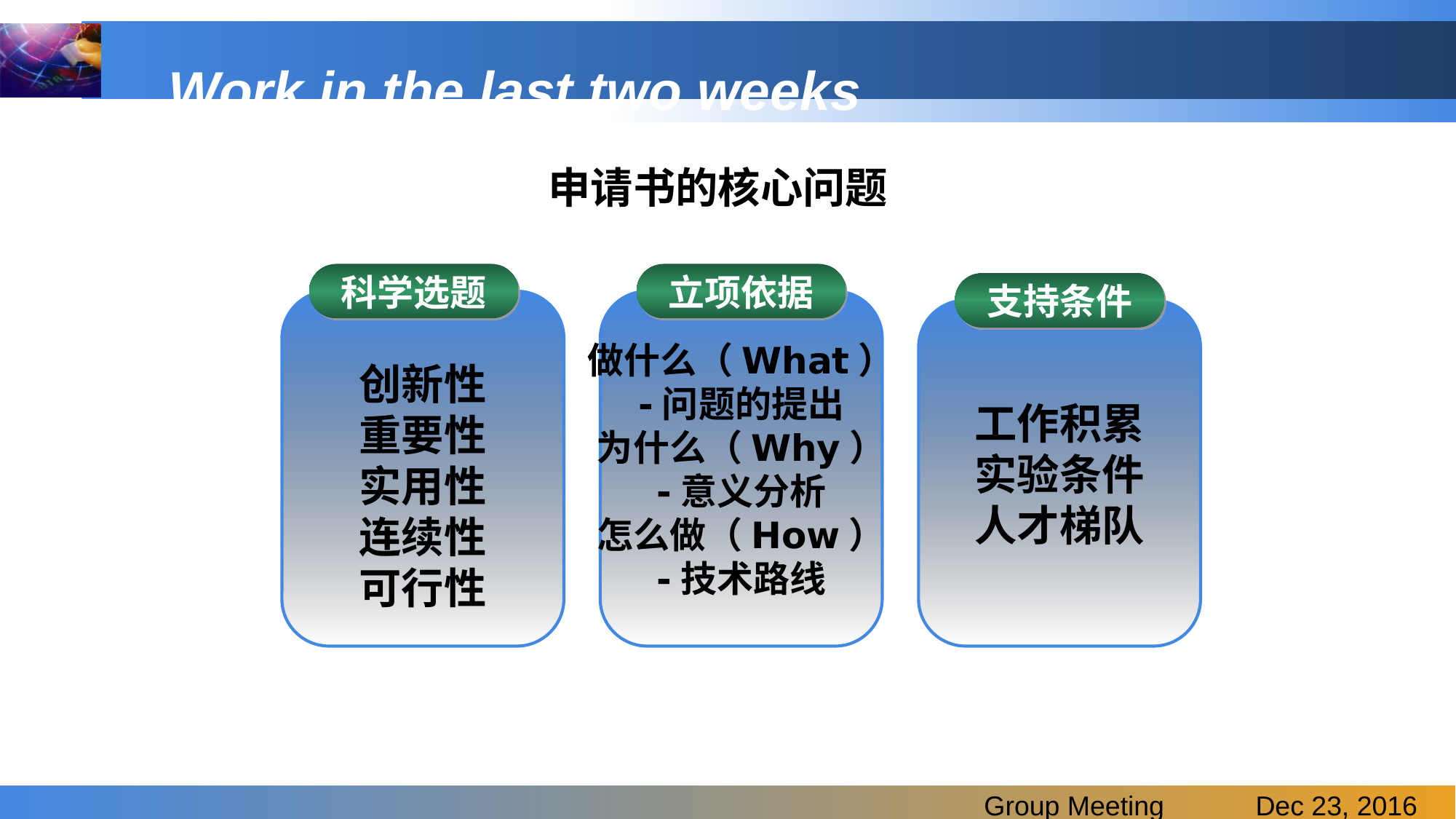

# Work in the last two weeks
申请书的核心问题
科学选题
立项依据
支持条件

创新性
重要性
实用性
连续性
可行性
做什么（What）
-问题的提出
为什么（Why）
-意义分析
怎么做（How）
-技术路线
工作积累
实验条件
人才梯队